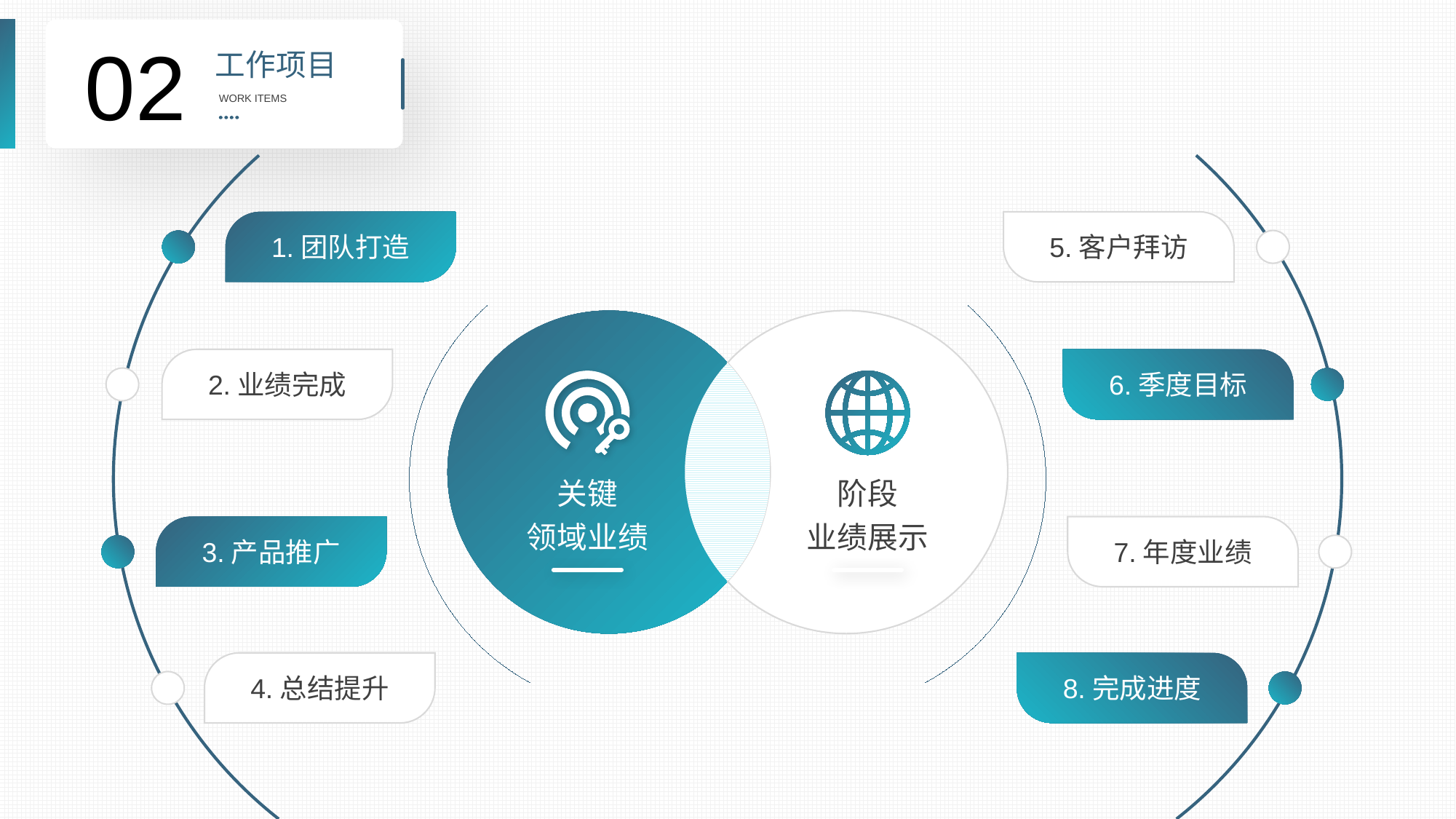

02
工作项目
WORK ITEMS

1.团队打造

5.客户拜访

2.业绩完成

6.季度目标

关键
领域业绩
阶段
业绩展示

3.产品推广

7.年度业绩

4.总结提升

8.完成进度